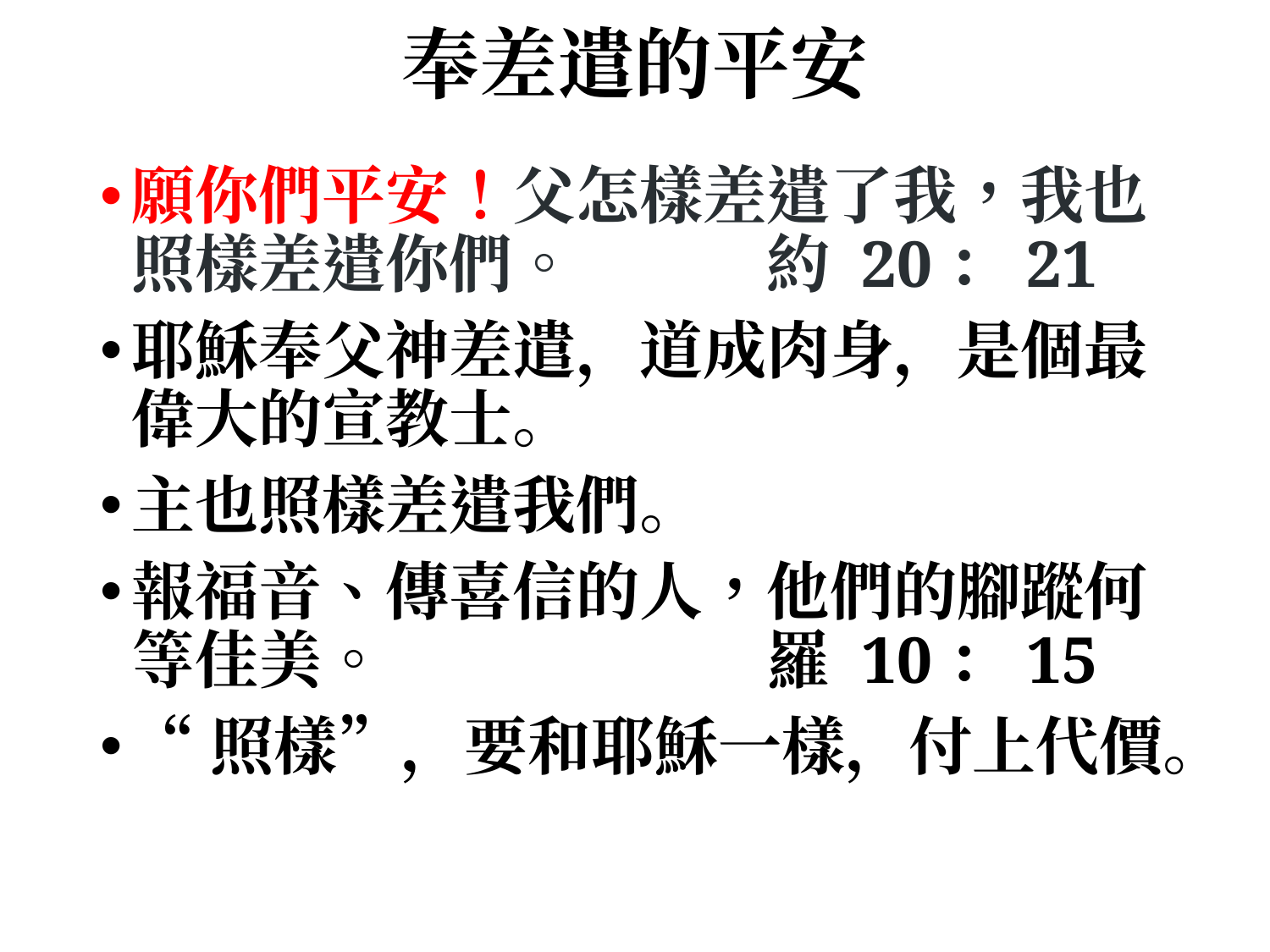

# 奉差遣的平安
願你們平安！父怎樣差遣了我，我也照樣差遣你們。		約 20：21
耶穌奉父神差遣，道成肉身，是個最偉大的宣教士。
主也照樣差遣我們。
報福音、傳喜信的人，他們的腳蹤何等佳美。			羅 10：15
“照樣”，要和耶穌一樣，付上代價。